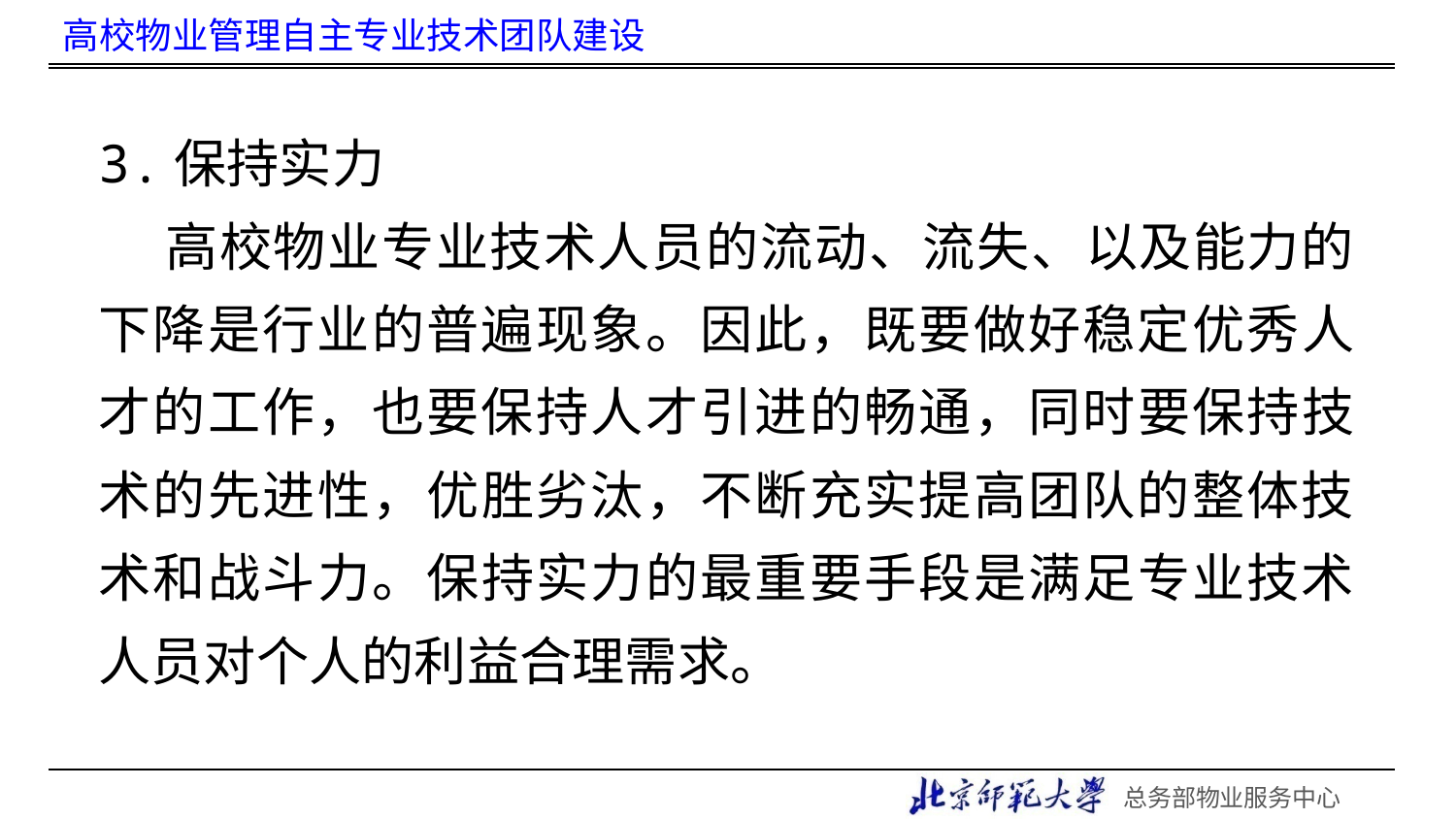

3.保持实力
    高校物业专业技术人员的流动、流失、以及能力的下降是行业的普遍现象。因此，既要做好稳定优秀人才的工作，也要保持人才引进的畅通，同时要保持技术的先进性，优胜劣汰，不断充实提高团队的整体技术和战斗力。保持实力的最重要手段是满足专业技术人员对个人的利益合理需求。